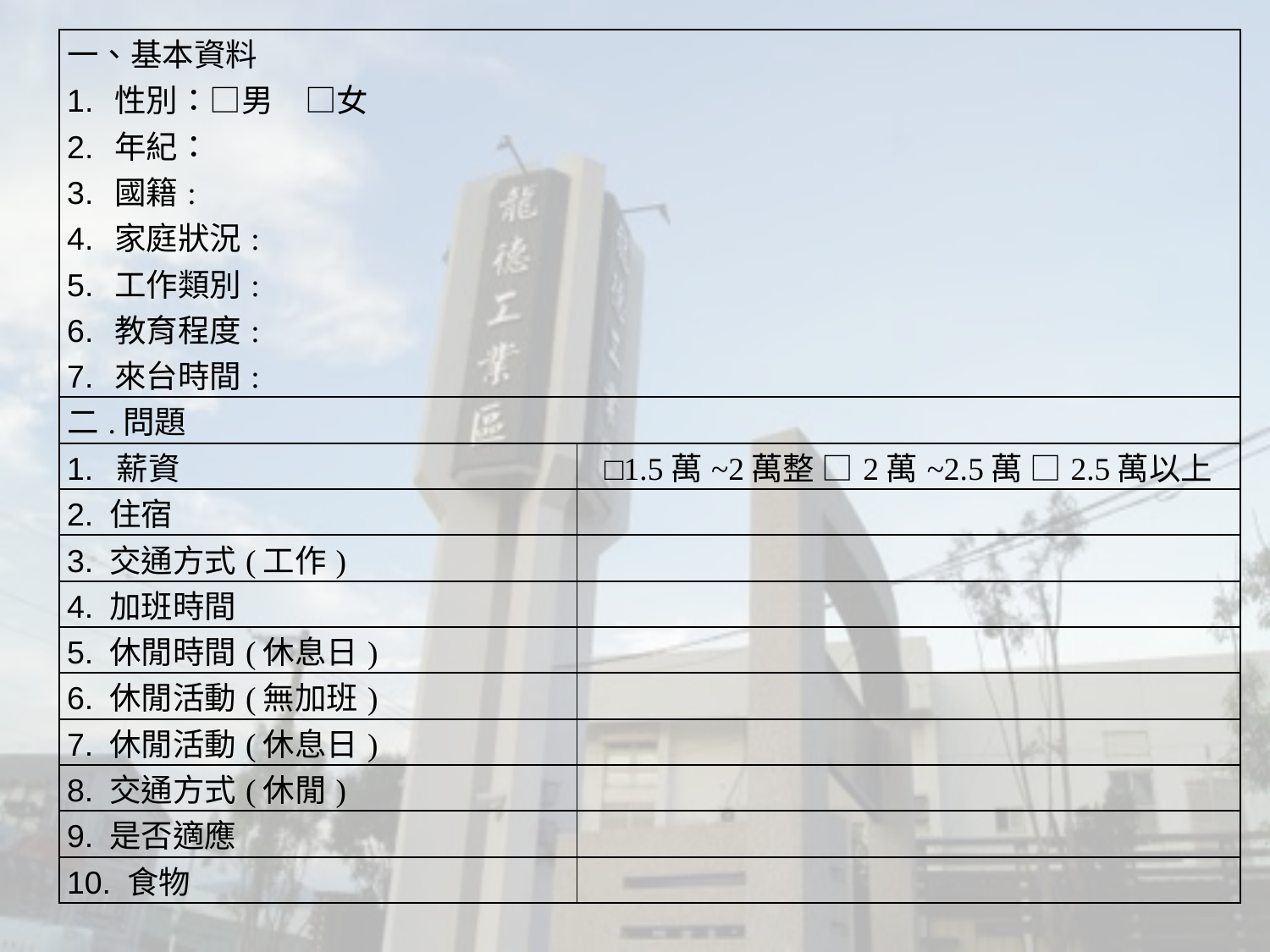

| 一、基本資料 性別：□男　□女 年紀： 國籍: 家庭狀況: 工作類別: 教育程度: 來台時間: |  |
| --- | --- |
| 二.問題 |  |
| 1. 薪資 | □1.5萬~2萬整 □2萬~2.5萬 □2.5萬以上 |
| 2. 住宿 |  |
| 3. 交通方式(工作) |  |
| 4. 加班時間 |  |
| 5. 休閒時間(休息日) |  |
| 6. 休閒活動(無加班) |  |
| 7. 休閒活動(休息日) |  |
| 8. 交通方式(休閒) |  |
| 9. 是否適應 |  |
| 10. 食物 |  |